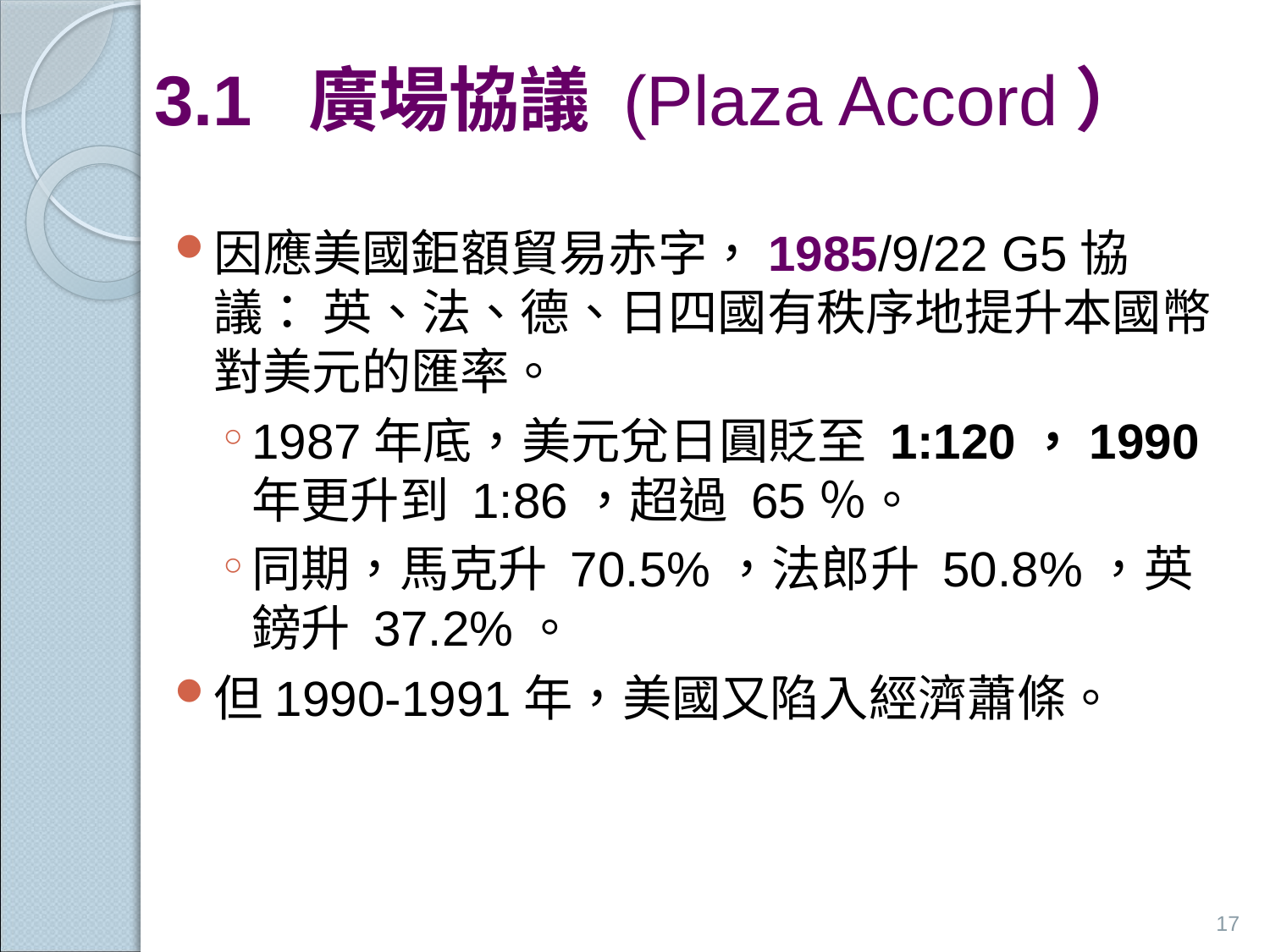

# 3.1  廣場協議 (Plaza Accord）
因應美國鉅額貿易赤字，1985/9/22 G5協議： 英、法、德、日四國有秩序地提升本國幣對美元的匯率。
1987年底，美元兌日圓貶至 1:120，1990年更升到 1:86，超過 65％。
同期，馬克升 70.5%，法郎升 50.8%，英鎊升 37.2%。
但1990-1991年，美國又陷入經濟蕭條。
17